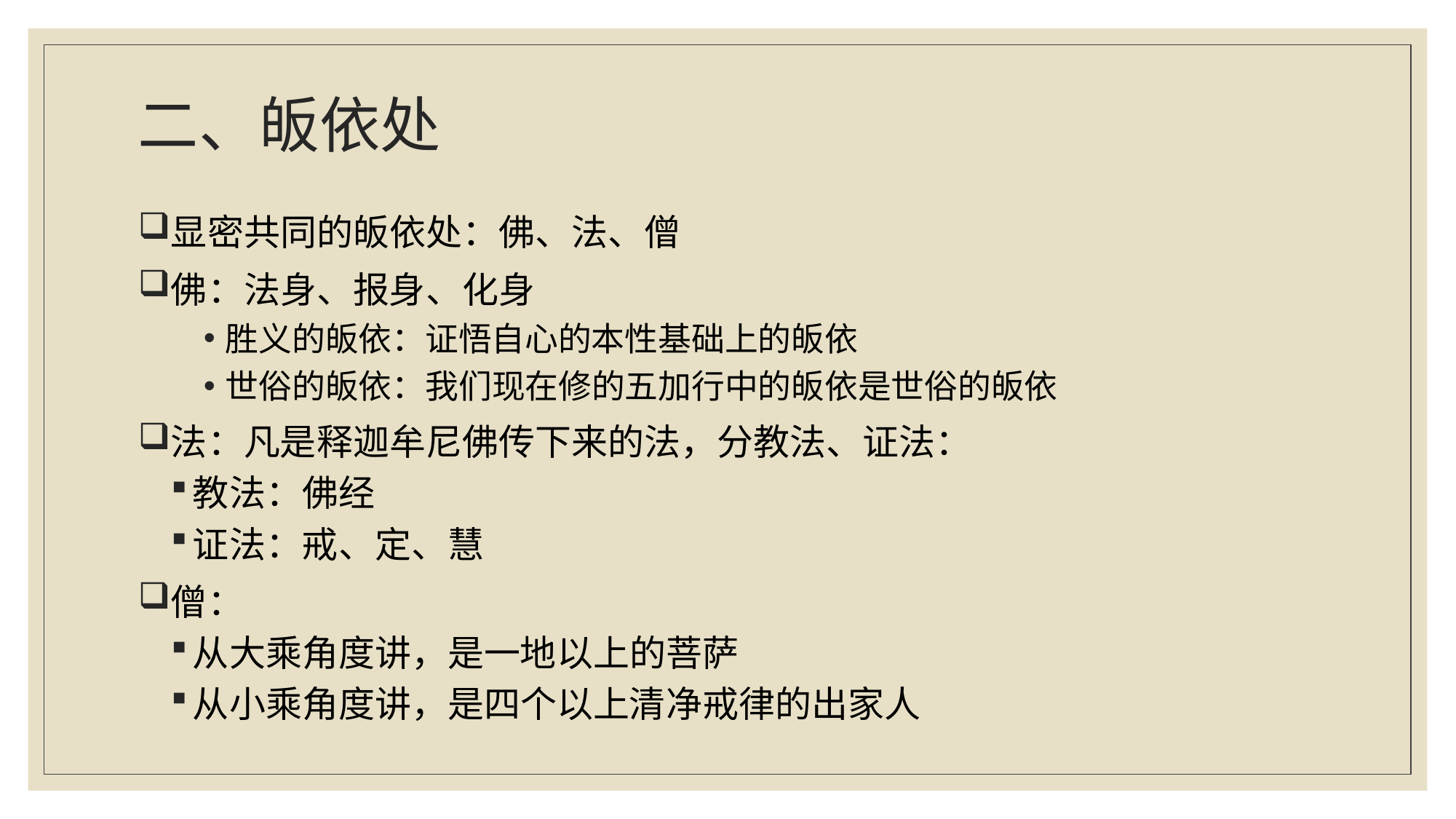

# 二、皈依处
显密共同的皈依处：佛、法、僧
佛：法身、报身、化身
胜义的皈依：证悟自心的本性基础上的皈依
世俗的皈依：我们现在修的五加行中的皈依是世俗的皈依
法：凡是释迦牟尼佛传下来的法，分教法、证法：
教法：佛经
证法：戒、定、慧
僧：
从大乘角度讲，是一地以上的菩萨
从小乘角度讲，是四个以上清净戒律的出家人